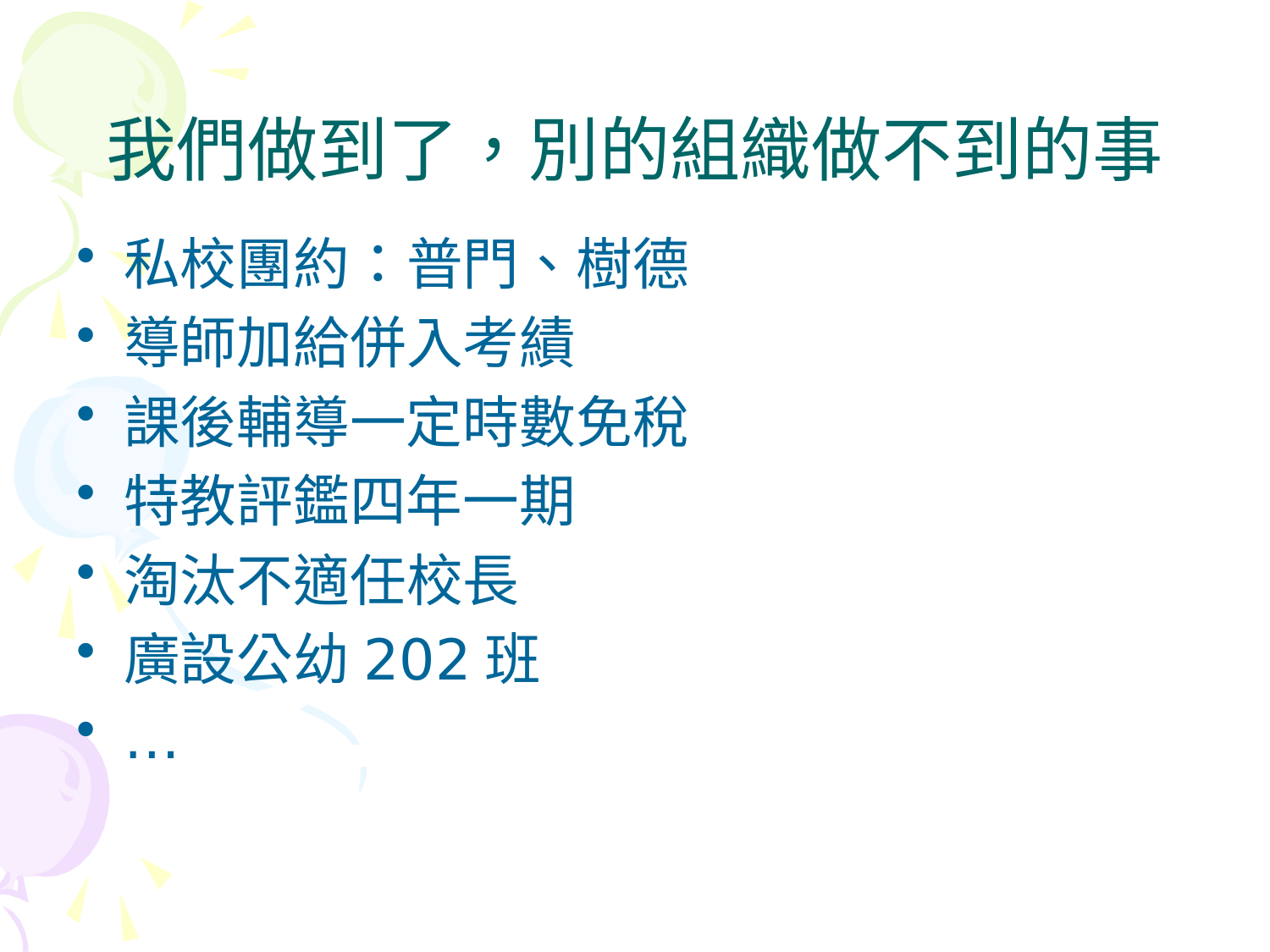

# 我們做到了，別的組織做不到的事
私校團約：普門、樹德
導師加給併入考績
課後輔導一定時數免稅
特教評鑑四年一期
淘汰不適任校長
廣設公幼202班
…